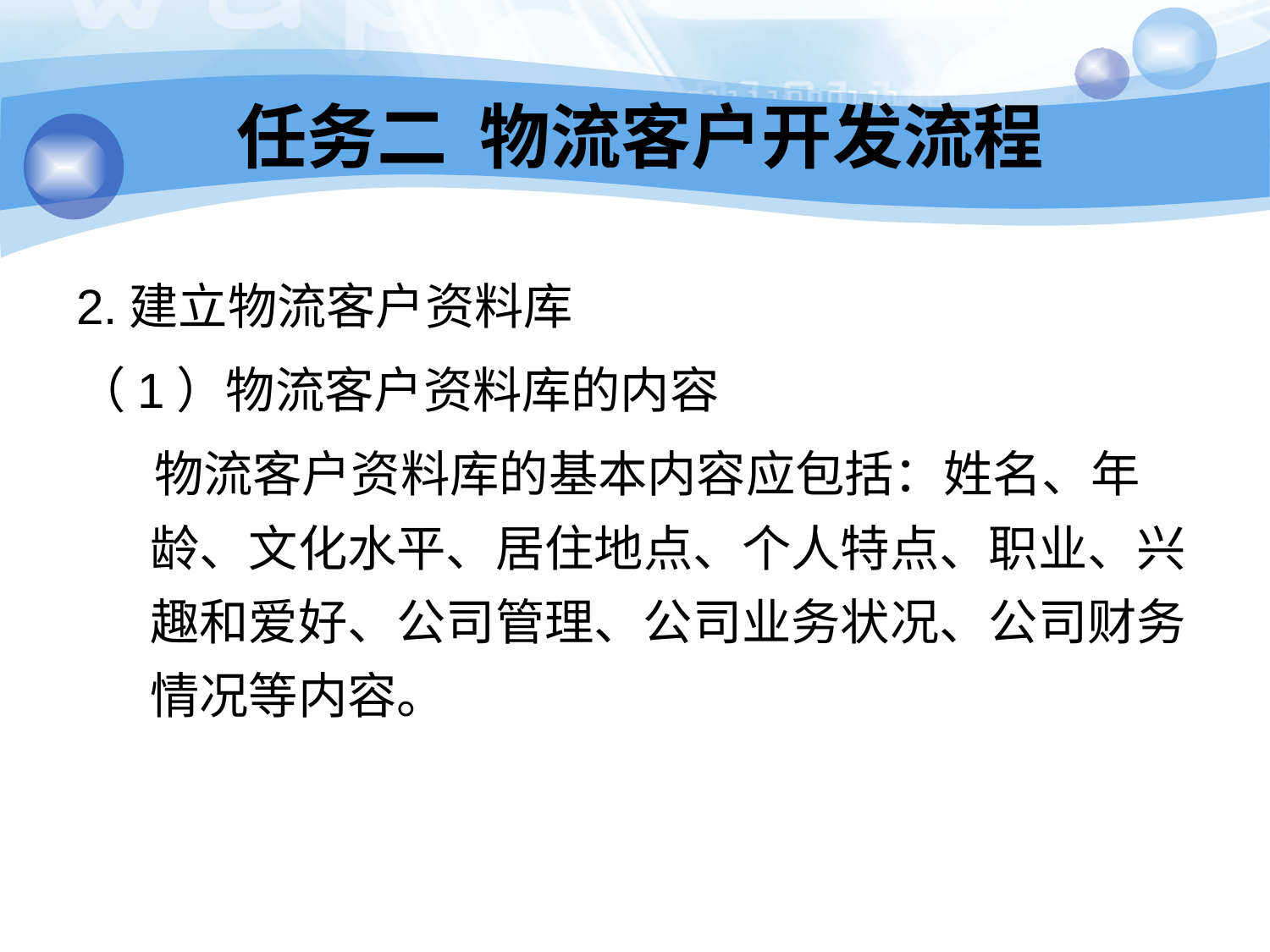

# 任务二  物流客户开发流程
2.建立物流客户资料库
（1）物流客户资料库的内容
      物流客户资料库的基本内容应包括：姓名、年龄、文化水平、居住地点、个人特点、职业、兴趣和爱好、公司管理、公司业务状况、公司财务情况等内容。